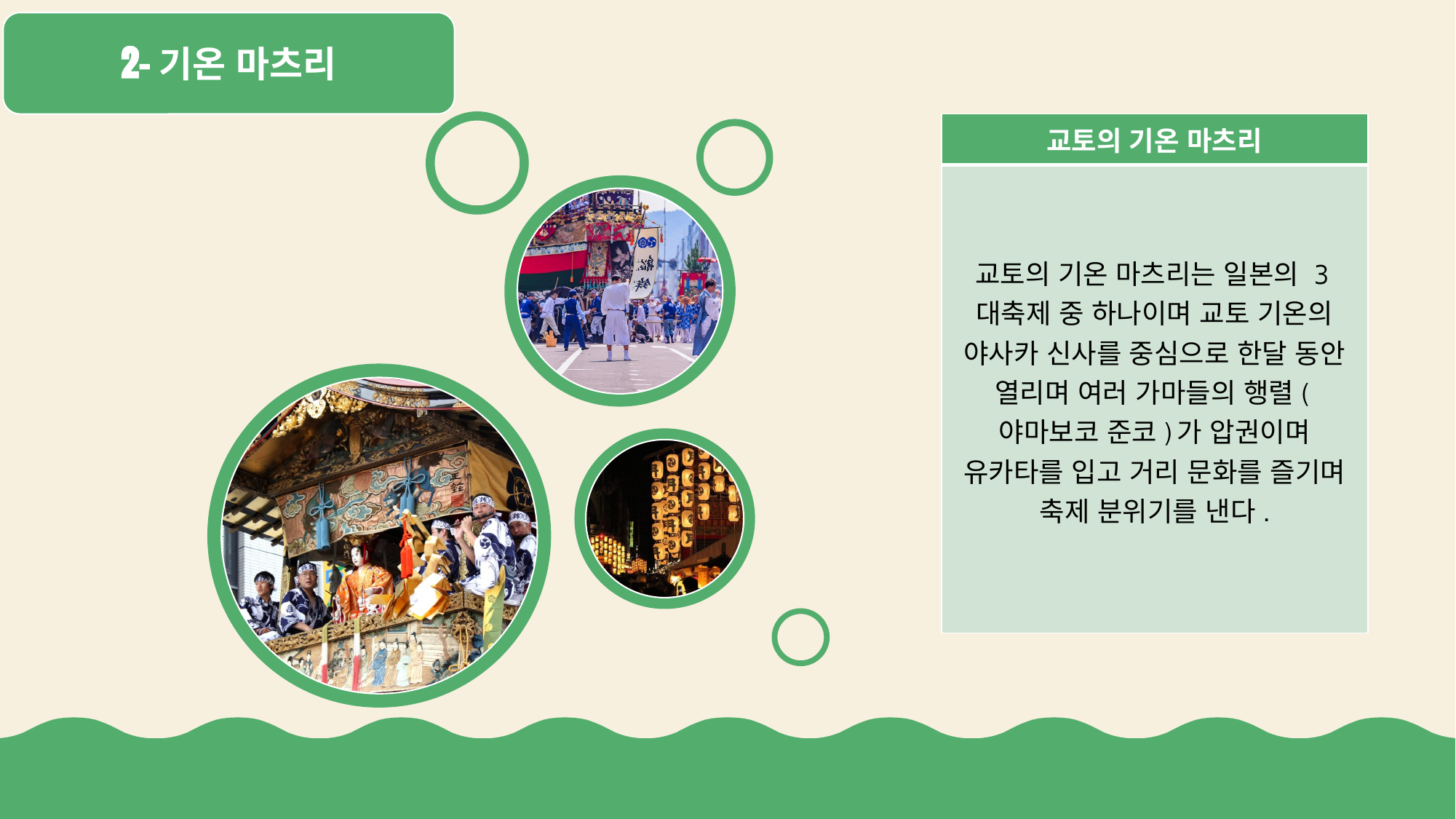

2-기온 마츠리

| 교토의 기온 마츠리 |
| --- |
| 교토의 기온 마츠리는 일본의 3대축제 중 하나이며 교토 기온의 야사카 신사를 중심으로 한달 동안 열리며 여러 가마들의 행렬(야마보코 준코)가 압권이며 유카타를 입고 거리 문화를 즐기며 축제 분위기를 낸다. |